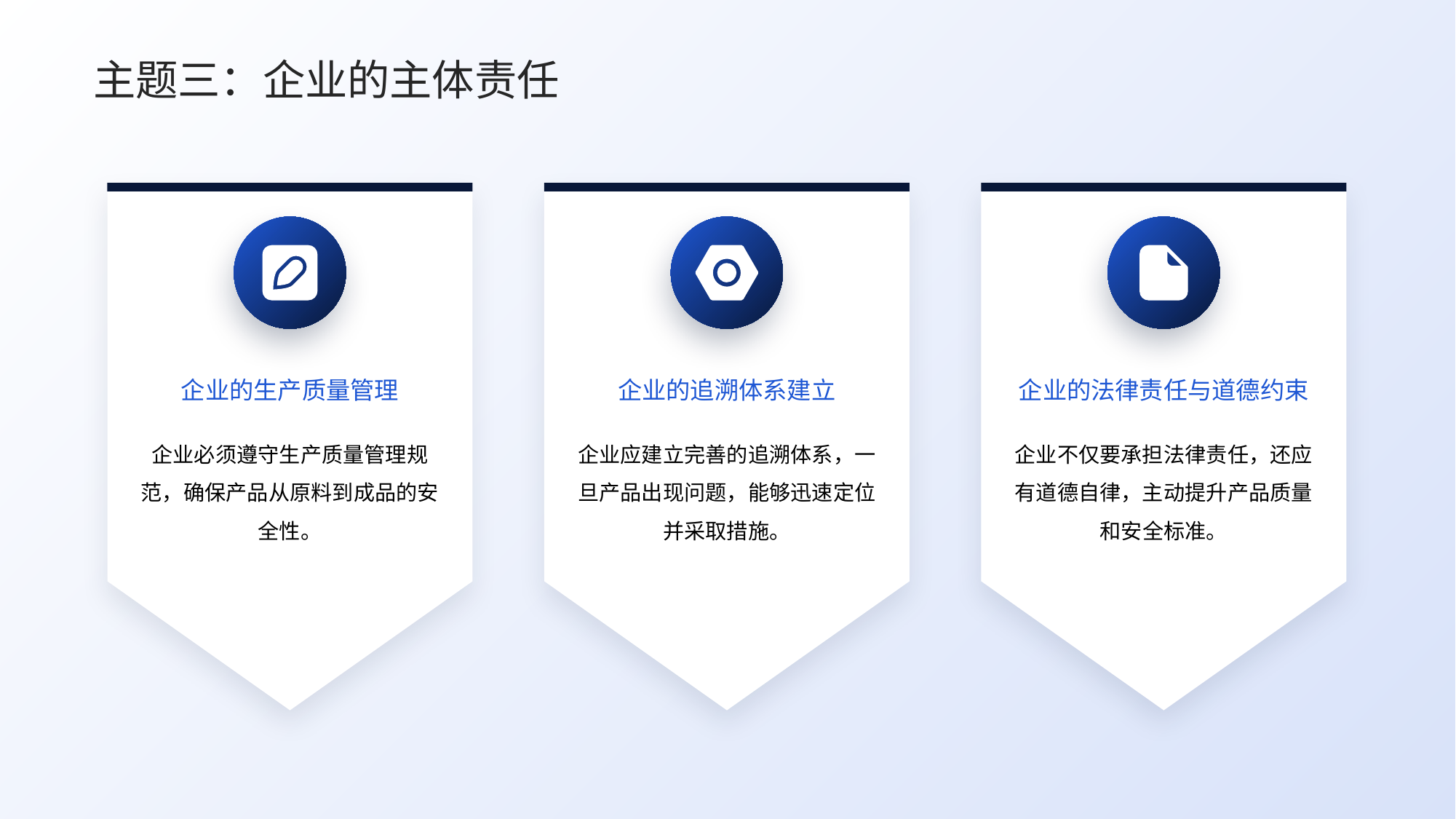

主题三：企业的主体责任

企业的生产质量管理
企业的追溯体系建立
企业的法律责任与道德约束
企业不仅要承担法律责任，还应有道德自律，主动提升产品质量和安全标准。
企业必须遵守生产质量管理规范，确保产品从原料到成品的安全性。
企业应建立完善的追溯体系，一旦产品出现问题，能够迅速定位并采取措施。